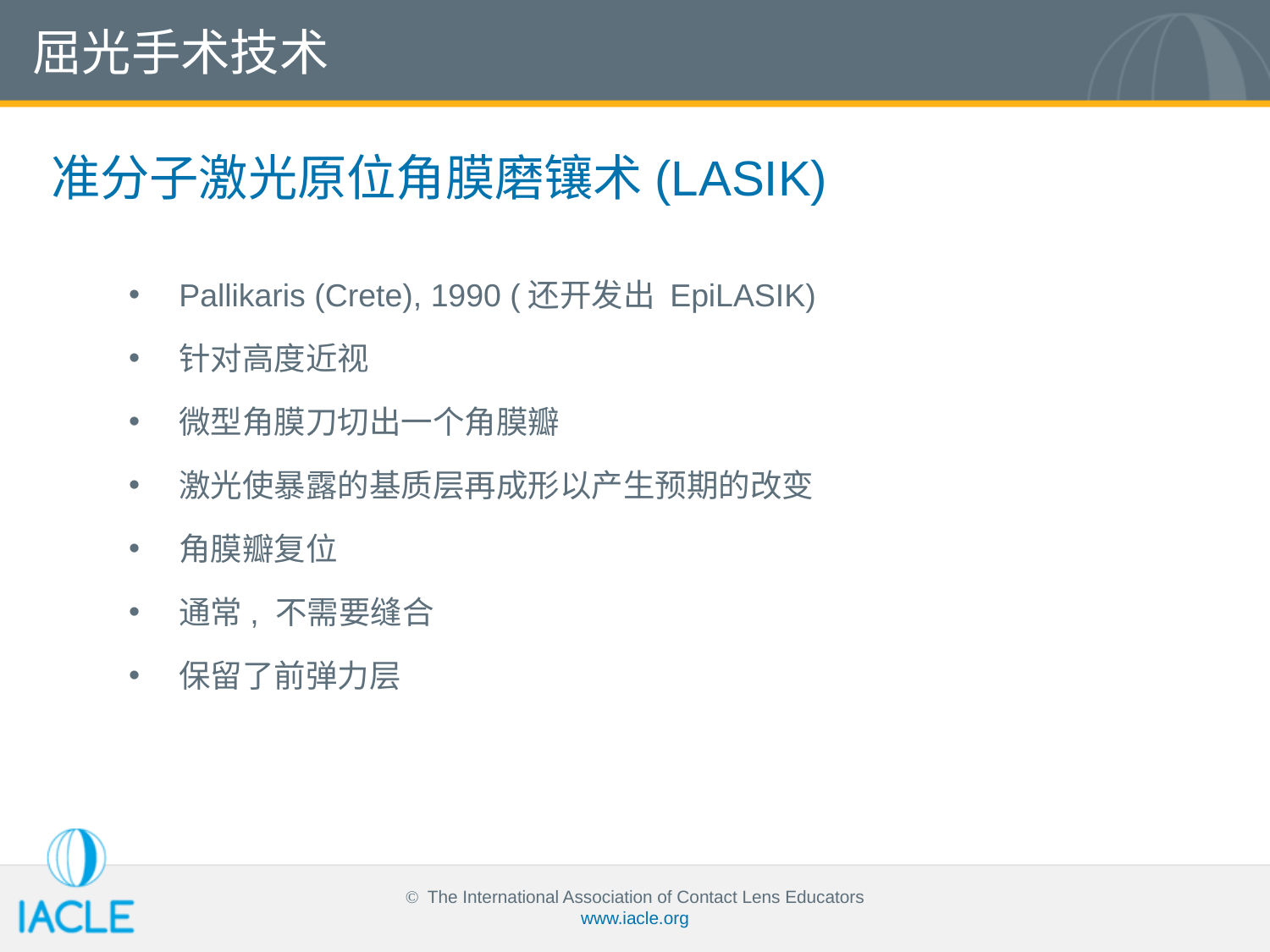

屈光手术技术
准分子激光原位角膜磨镶术(LASIK)
Pallikaris (Crete), 1990 (还开发出 EpiLASIK)
针对高度近视
微型角膜刀切出一个角膜瓣
激光使暴露的基质层再成形以产生预期的改变
角膜瓣复位
通常, 不需要缝合
保留了前弹力层